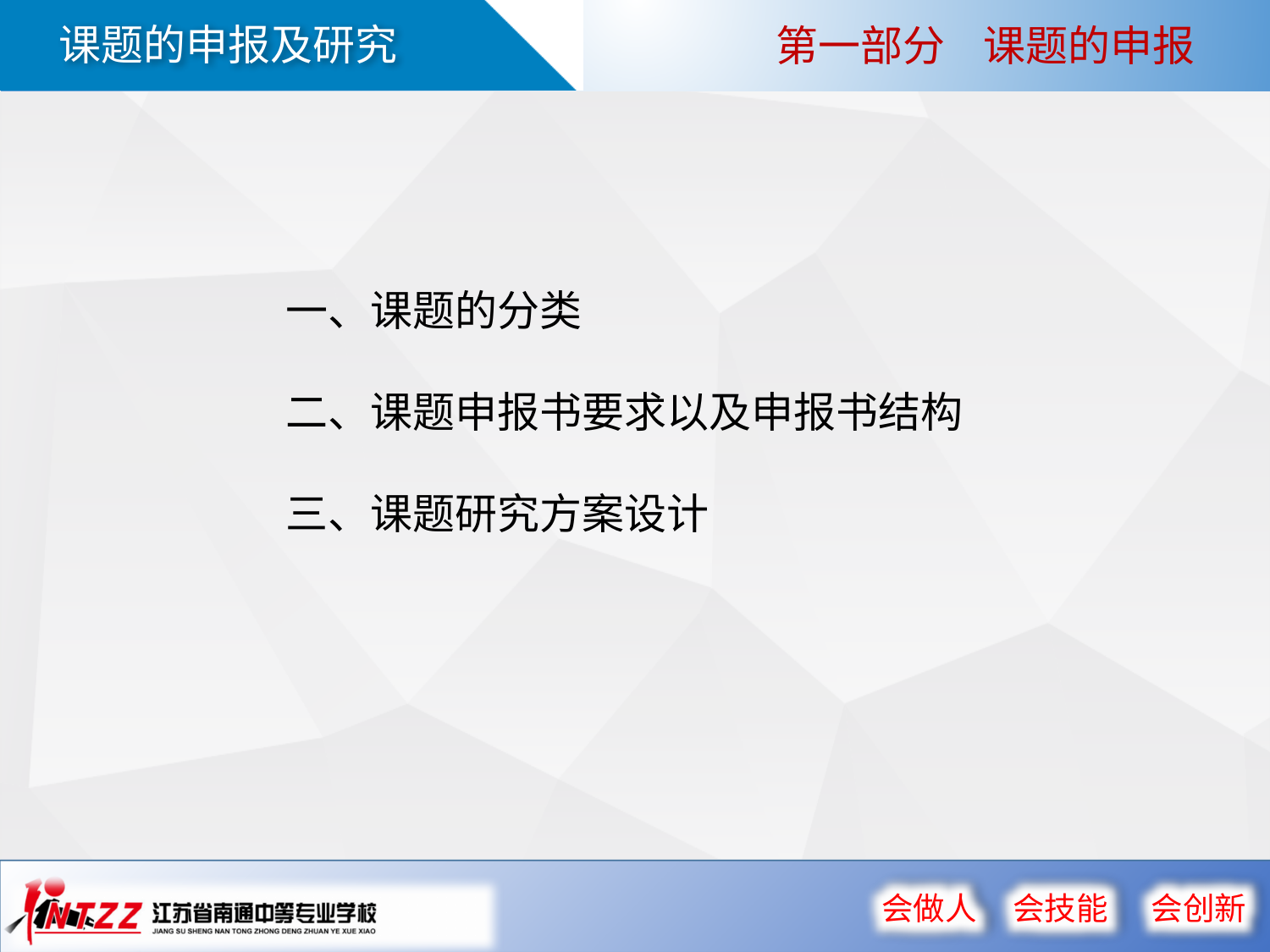

第一部分    课题的申报
一、课题的分类
二、课题申报书要求以及申报书结构
三、课题研究方案设计